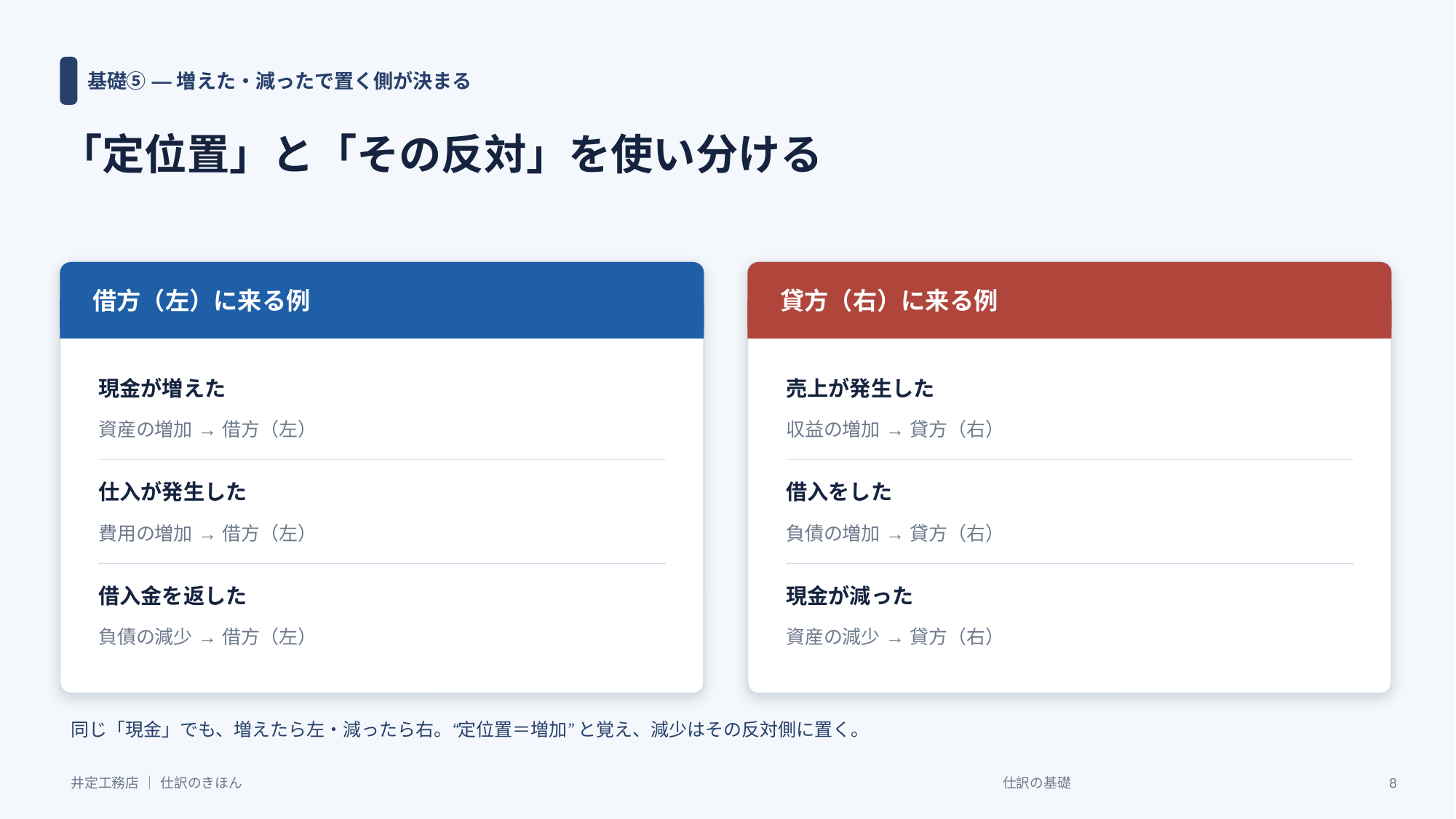

基礎⑤ ― 増えた・減ったで置く側が決まる
「定位置」と「その反対」を使い分ける

借方（左）に来る例

貸方（右）に来る例

現金が増えた
売上が発生した
資産の増加 → 借方（左）
収益の増加 → 貸方（右）
仕入が発生した
借入をした
費用の増加 → 借方（左）
負債の増加 → 貸方（右）
借入金を返した
現金が減った
負債の減少 → 借方（左）
資産の減少 → 貸方（右）
同じ「現金」でも、増えたら左・減ったら右。“定位置＝増加” と覚え、減少はその反対側に置く。
井定工務店 ｜ 仕訳のきほん
仕訳の基礎
8